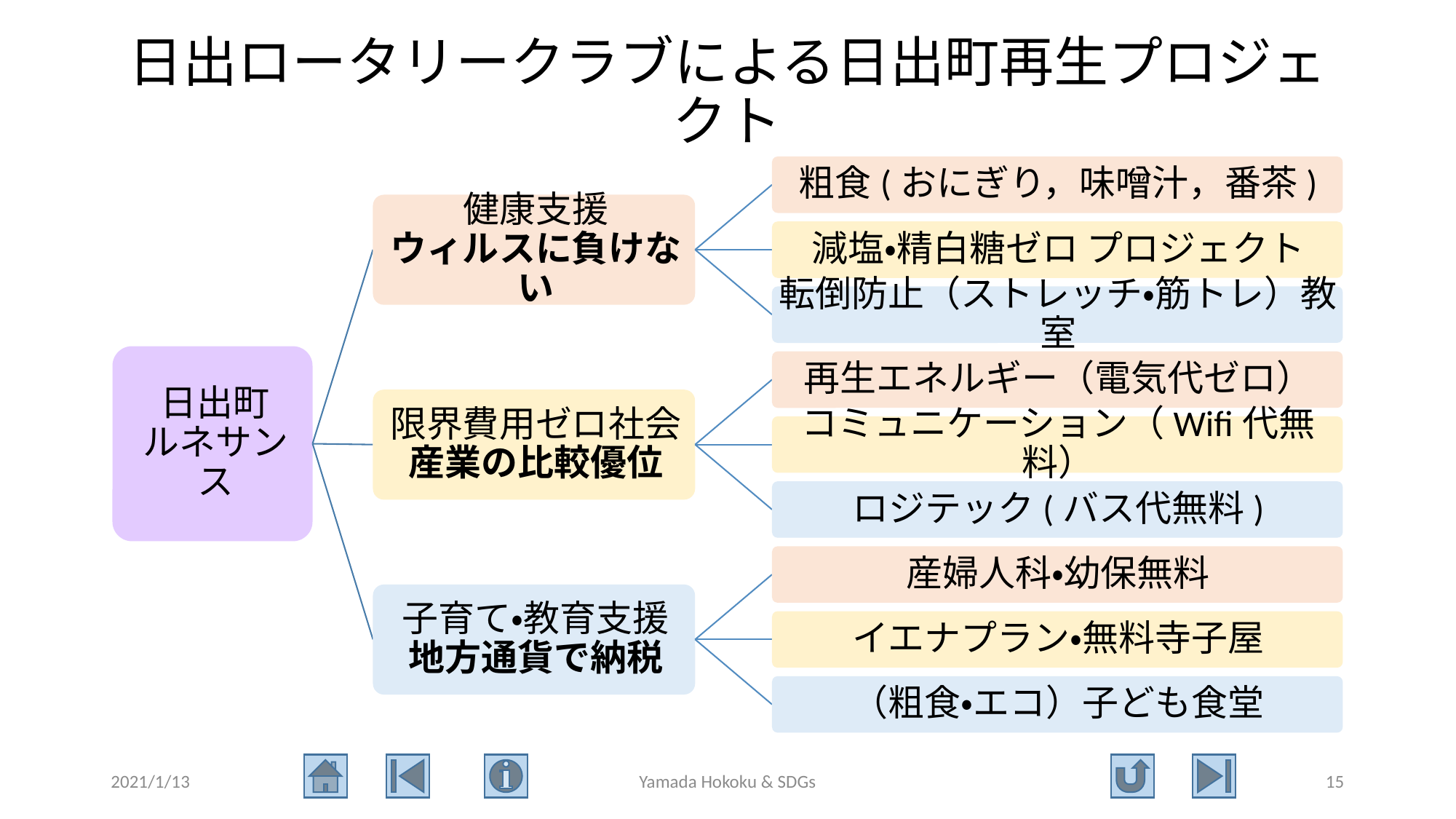

# 日出ロータリークラブによる日出町再生プロジェクト
日出町
ルネサンス

健康支援
ウィルスに負けない

粗食(おにぎり，味噌汁，番茶)

減塩・精白糖ゼロ プロジェクト

転倒防止（ストレッチ・筋トレ）教室

限界費用ゼロ社会
産業の比較優位

再生エネルギー（電気代ゼロ）

コミュニケーション（Wifi代無料）

ロジテック(バス代無料)

子育て・教育支援
地方通貨で納税

産婦人科・幼保無料

イエナプラン・無料寺子屋

（粗食・エコ）子ども食堂
2021/1/13
Yamada Hokoku & SDGs
15